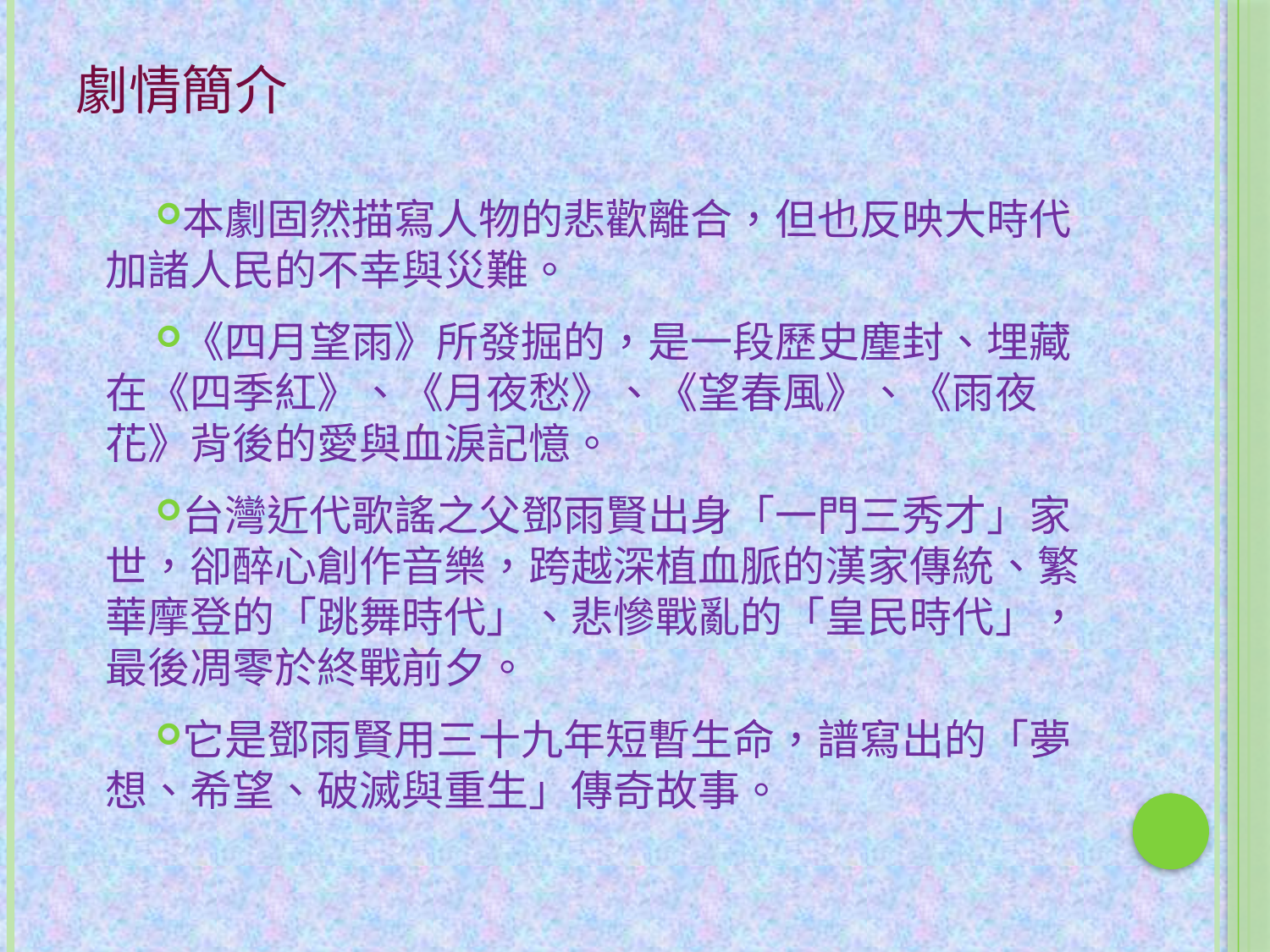

# 劇情簡介
本劇固然描寫人物的悲歡離合，但也反映大時代加諸人民的不幸與災難。
《四月望雨》所發掘的，是一段歷史塵封、埋藏在《四季紅》、《月夜愁》、《望春風》、《雨夜花》背後的愛與血淚記憶。
台灣近代歌謠之父鄧雨賢出身「一門三秀才」家世，卻醉心創作音樂，跨越深植血脈的漢家傳統、繁華摩登的「跳舞時代」、悲慘戰亂的「皇民時代」，最後凋零於終戰前夕。
它是鄧雨賢用三十九年短暫生命，譜寫出的「夢想、希望、破滅與重生」傳奇故事。